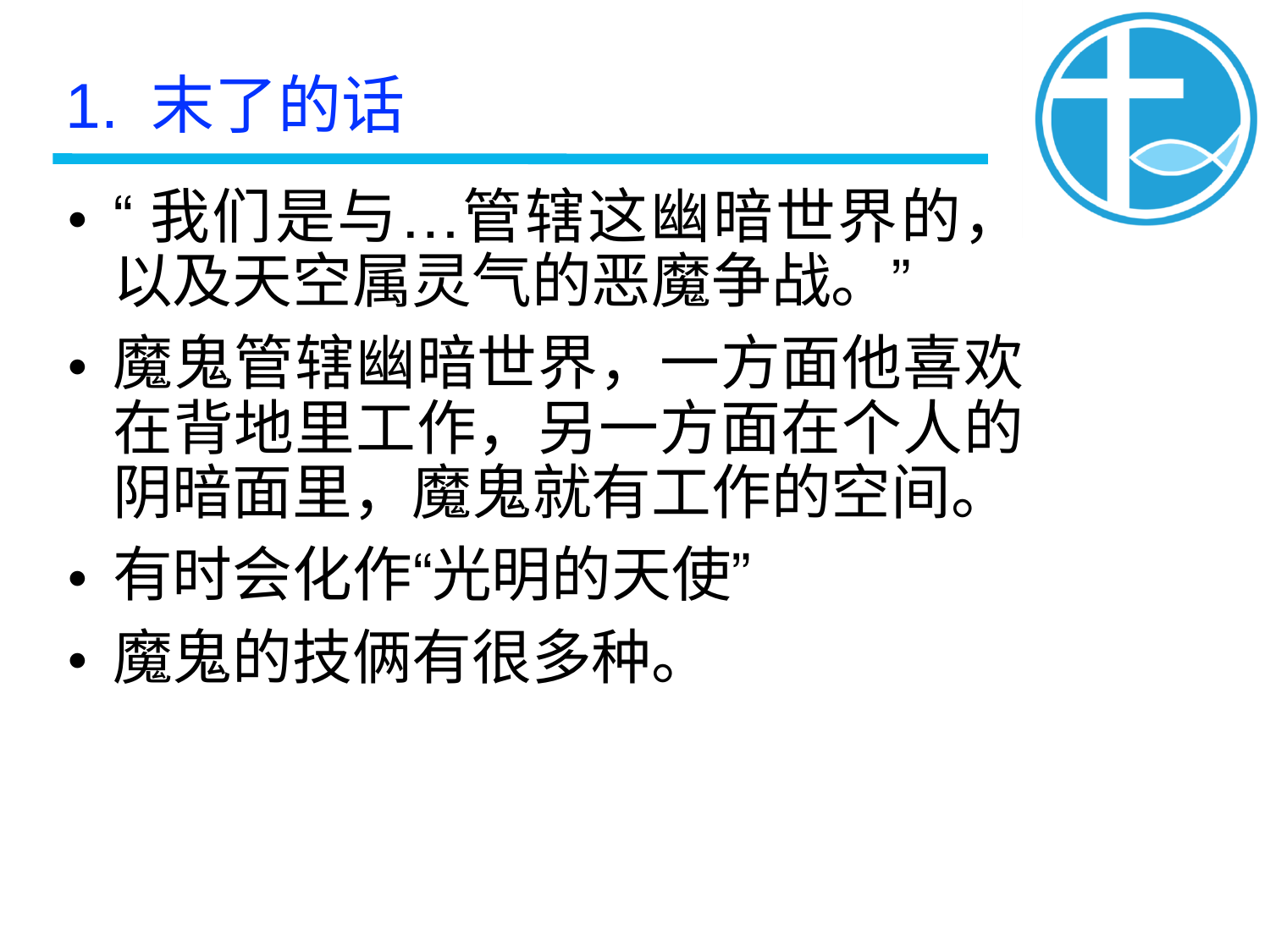

1. 末了的话
“我们是与…管辖这幽暗世界的，以及天空属灵气的恶魔争战。”
魔鬼管辖幽暗世界，一方面他喜欢在背地里工作，另一方面在个人的阴暗面里，魔鬼就有工作的空间。
有时会化作“光明的天使”
魔鬼的技俩有很多种。